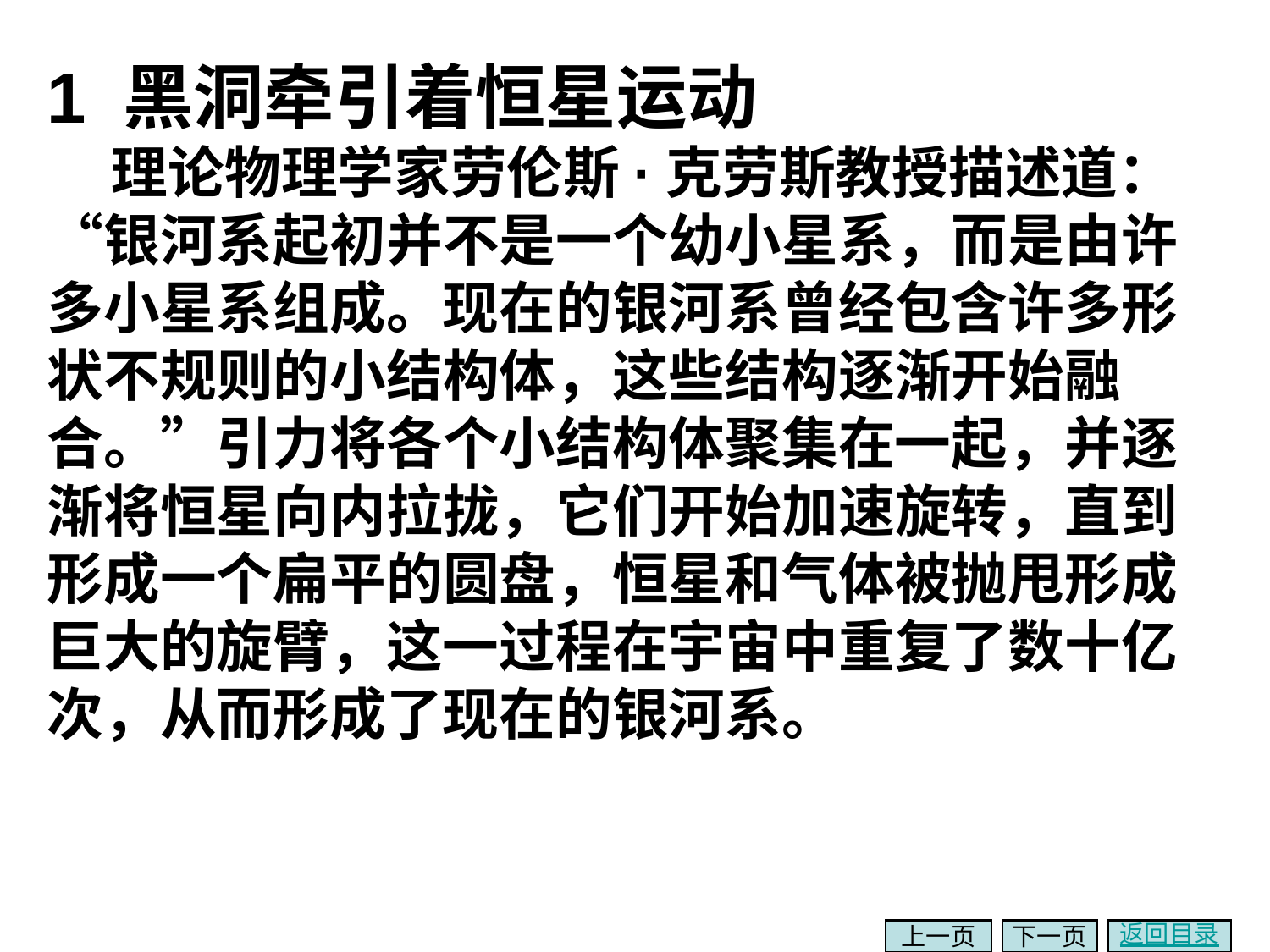

1 黑洞牵引着恒星运动
    理论物理学家劳伦斯·克劳斯教授描述道：“银河系起初并不是一个幼小星系，而是由许多小星系组成。现在的银河系曾经包含许多形状不规则的小结构体，这些结构逐渐开始融合。”引力将各个小结构体聚集在一起，并逐渐将恒星向内拉拢，它们开始加速旋转，直到形成一个扁平的圆盘，恒星和气体被抛甩形成巨大的旋臂，这一过程在宇宙中重复了数十亿次，从而形成了现在的银河系。
上一页
下一页
返回目录